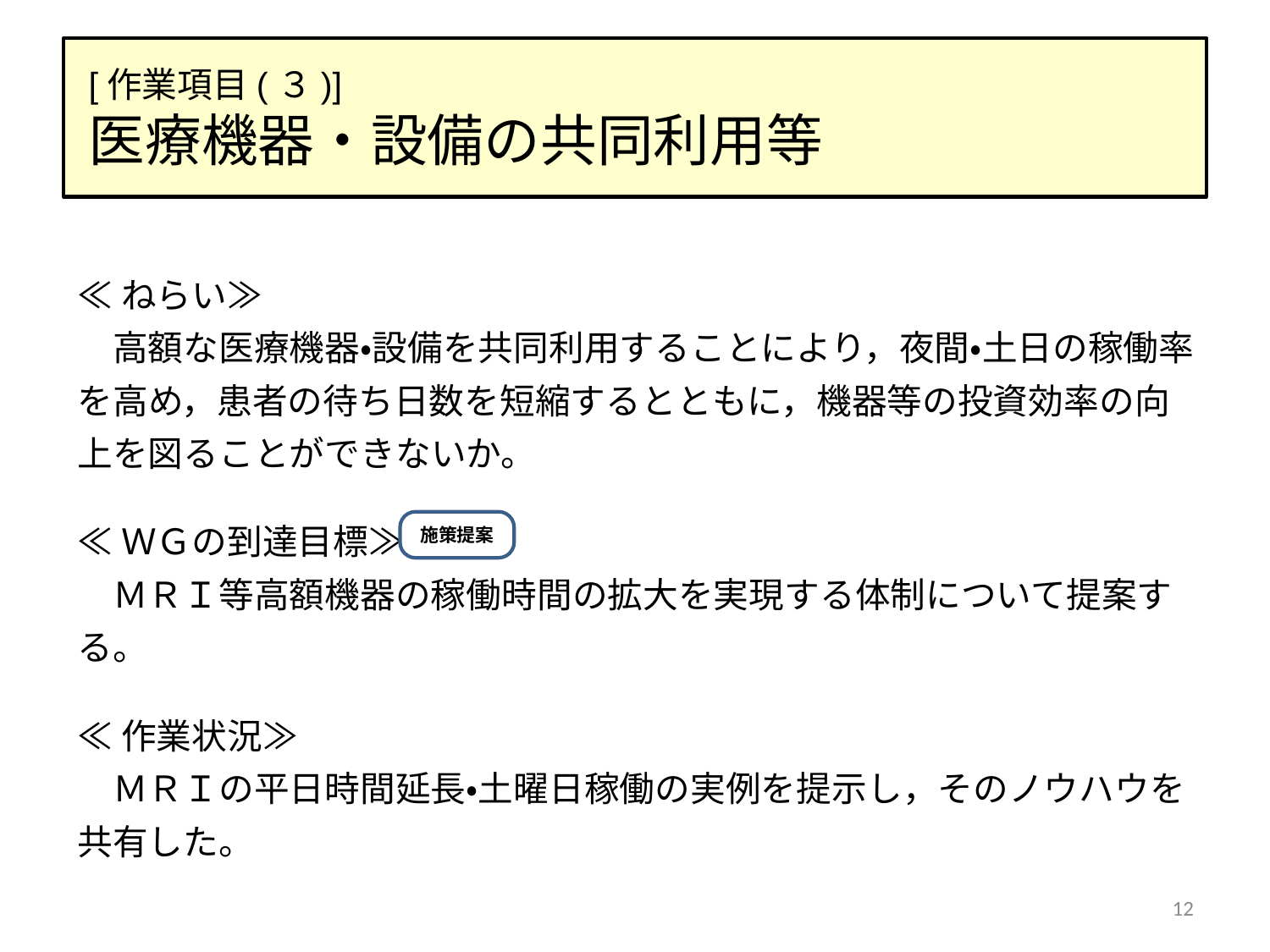

# [作業項目(３)] 医療機器・設備の共同利用等
≪ねらい≫
　高額な医療機器・設備を共同利用することにより，夜間・土日の稼働率を高め，患者の待ち日数を短縮するとともに，機器等の投資効率の向上を図ることができないか。

≪ＷＧの到達目標≫
　ＭＲＩ等高額機器の稼働時間の拡大を実現する体制について提案する。

≪作業状況≫
　ＭＲＩの平日時間延長・土曜日稼働の実例を提示し，そのノウハウを共有した。
施策提案
12